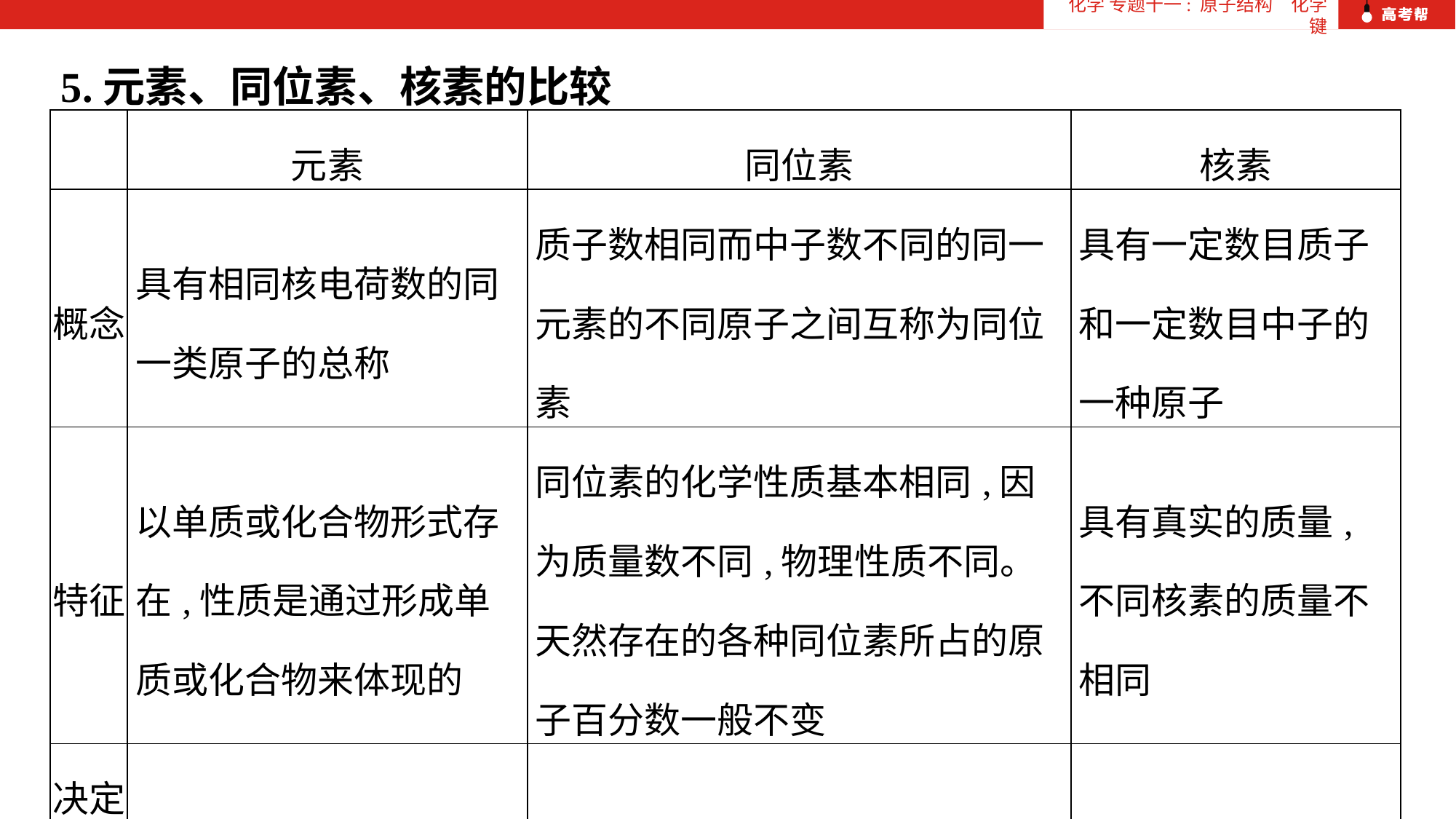

化学 专题十一: 原子结构　化学键
5.元素、同位素、核素的比较
|  | 元素 | 同位素 | 核素 |
| --- | --- | --- | --- |
| 概念 | 具有相同核电荷数的同一类原子的总称 | 质子数相同而中子数不同的同一元素的不同原子之间互称为同位素 | 具有一定数目质子和一定数目中子的一种原子 |
| 特征 | 以单质或化合物形式存在,性质是通过形成单质或化合物来体现的 | 同位素的化学性质基本相同,因为质量数不同,物理性质不同。天然存在的各种同位素所占的原子百分数一般不变 | 具有真实的质量,不同核素的质量不相同 |
| 决定 因素 | 质子数 | 质子数和中子数 | 质子数和中子数 |